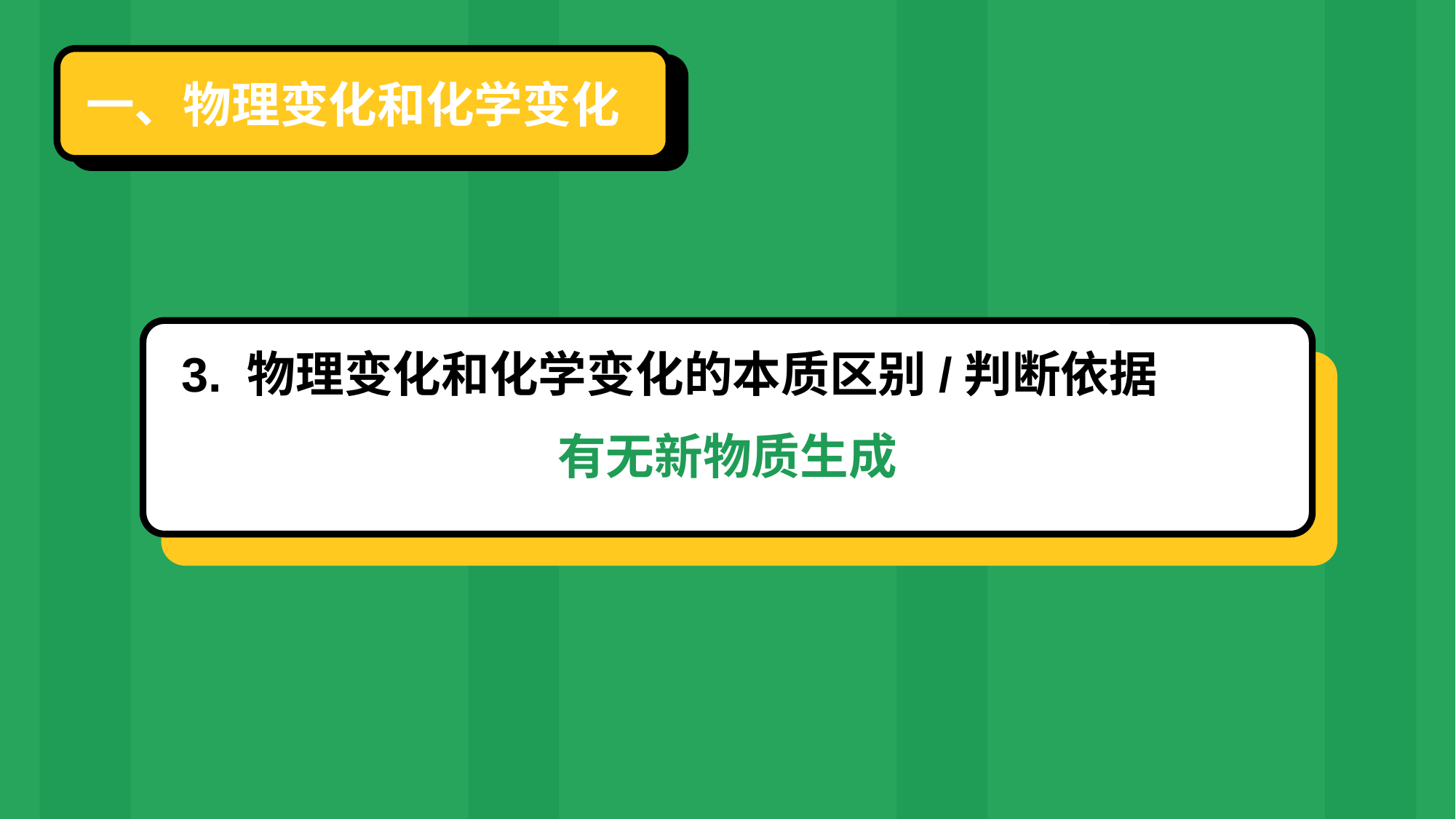

一、物理变化和化学变化

3. 物理变化和化学变化的本质区别/判断依据
有无新物质生成